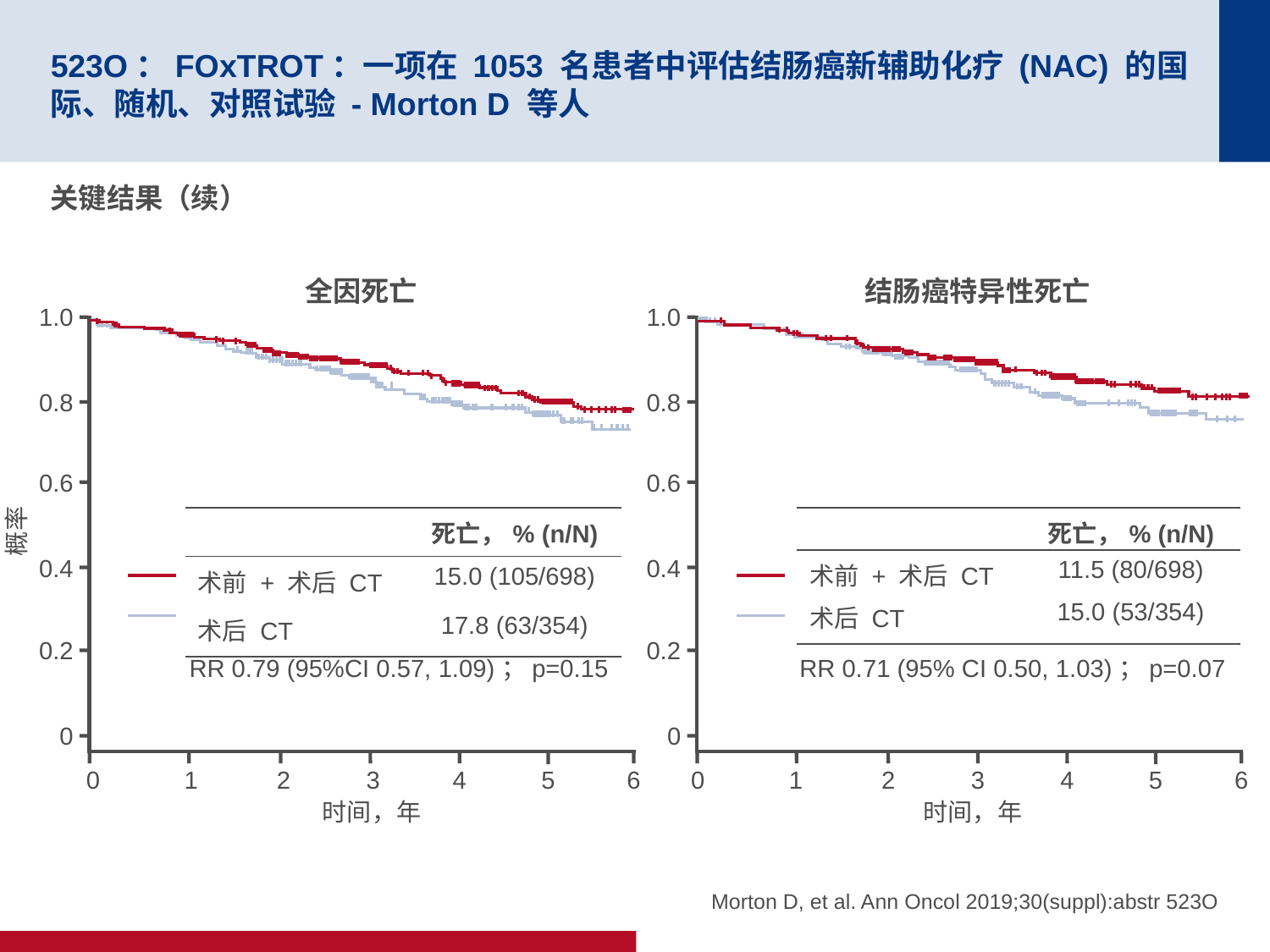

# 523O：FOxTROT：一项在 1053 名患者中评估结肠癌新辅助化疗 (NAC) 的国际、随机、对照试验 - Morton D 等人
关键结果（续）
全因死亡
结肠癌特异性死亡
1.0

0.8

0.6

概率
0.4

0.2

0

0
4
5
6
1
2
3
RR 0.79 (95%CI 0.57, 1.09)；p=0.15
1.0

0.8

0.6

0.4

0.2

0

0
4
5
6
1
2
3
RR 0.71 (95% CI 0.50, 1.03)；p=0.07

|  | 死亡，% (n/N) |
| --- | --- |
| 术前 + 术后 CT | 15.0 (105/698) |
| 术后 CT | 17.8 (63/354) |
|  | 死亡，% (n/N) |
| --- | --- |
| 术前 + 术后 CT | 11.5 (80/698) |
| 术后 CT | 15.0 (53/354) |
时间，年
时间，年
Morton D, et al. Ann Oncol 2019;30(suppl):abstr 523O